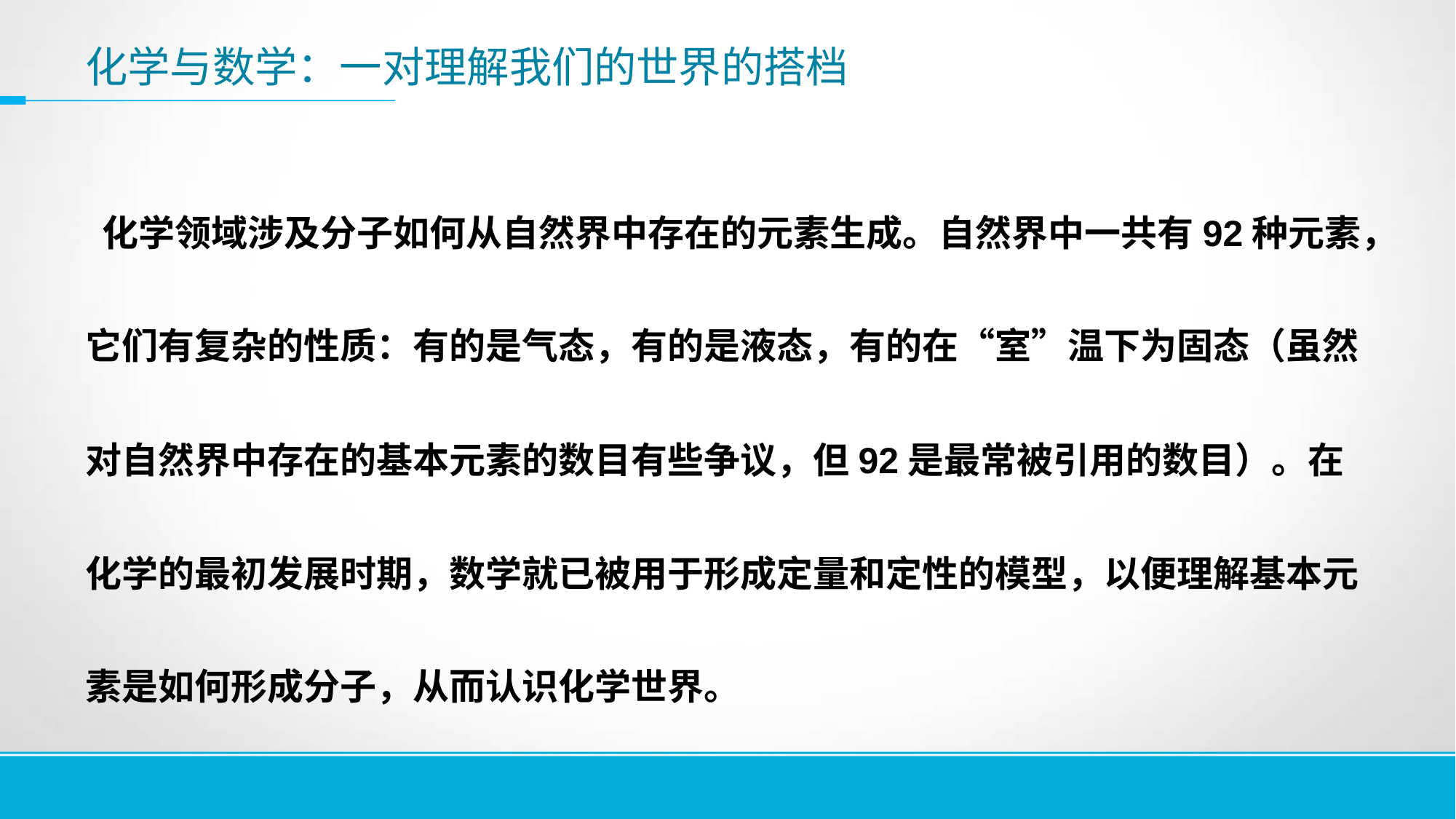

# 化学与数学：一对理解我们的世界的搭档
 化学领域涉及分子如何从自然界中存在的元素生成。自然界中一共有92种元素，它们有复杂的性质：有的是气态，有的是液态，有的在“室”温下为固态（虽然对自然界中存在的基本元素的数目有些争议，但92是最常被引用的数目）。在化学的最初发展时期，数学就已被用于形成定量和定性的模型，以便理解基本元素是如何形成分子，从而认识化学世界。